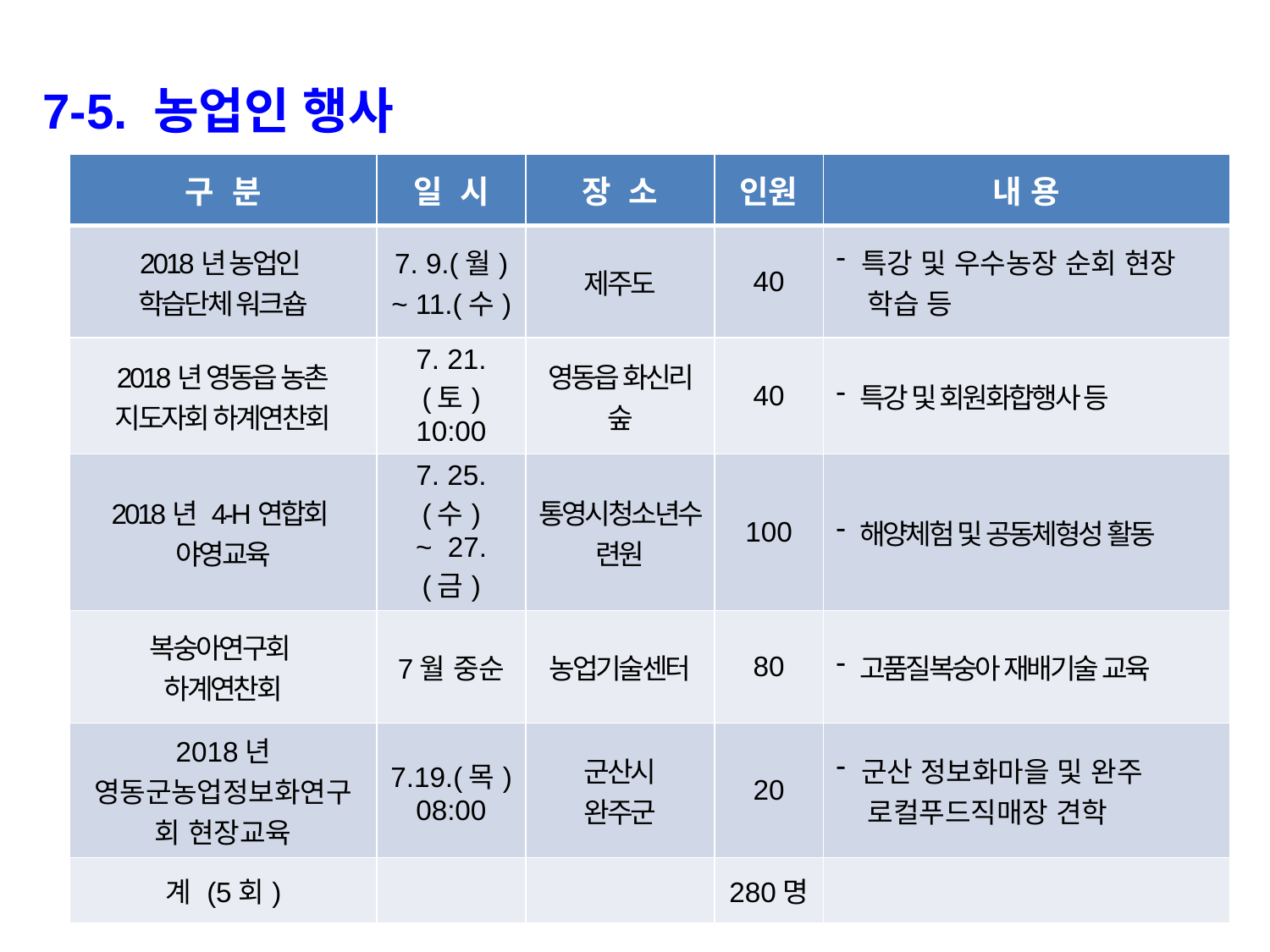

7-5. 농업인 행사
| 구 분 | 일 시 | 장 소 | 인원 | 내 용 |
| --- | --- | --- | --- | --- |
| 2018년 농업인 학습단체 워크숍 | 7. 9.(월) ~ 11.(수) | 제주도 | 40 | 특강 및 우수농장 순회 현장 학습 등 |
| 2018년 영동읍 농촌 지도자회 하계연찬회 | 7. 21.(토) 10:00 | 영동읍 화신리 숲 | 40 | 특강 및 회원화합행사 등 |
| 2018년 4-H연합회 야영교육 | 7. 25.(수) ~ 27.(금) | 통영시청소년수련원 | 100 | 해양체험 및 공동체형성 활동 |
| 복숭아연구회 하계연찬회 | 7월 중순 | 농업기술센터 | 80 | 고품질복숭아 재배기술 교육 |
| 2018년 영동군농업정보화연구회 현장교육 | 7.19.(목) 08:00 | 군산시 완주군 | 20 | 군산 정보화마을 및 완주 로컬푸드직매장 견학 |
| 계 (5회) |  |  | 280명 |  |